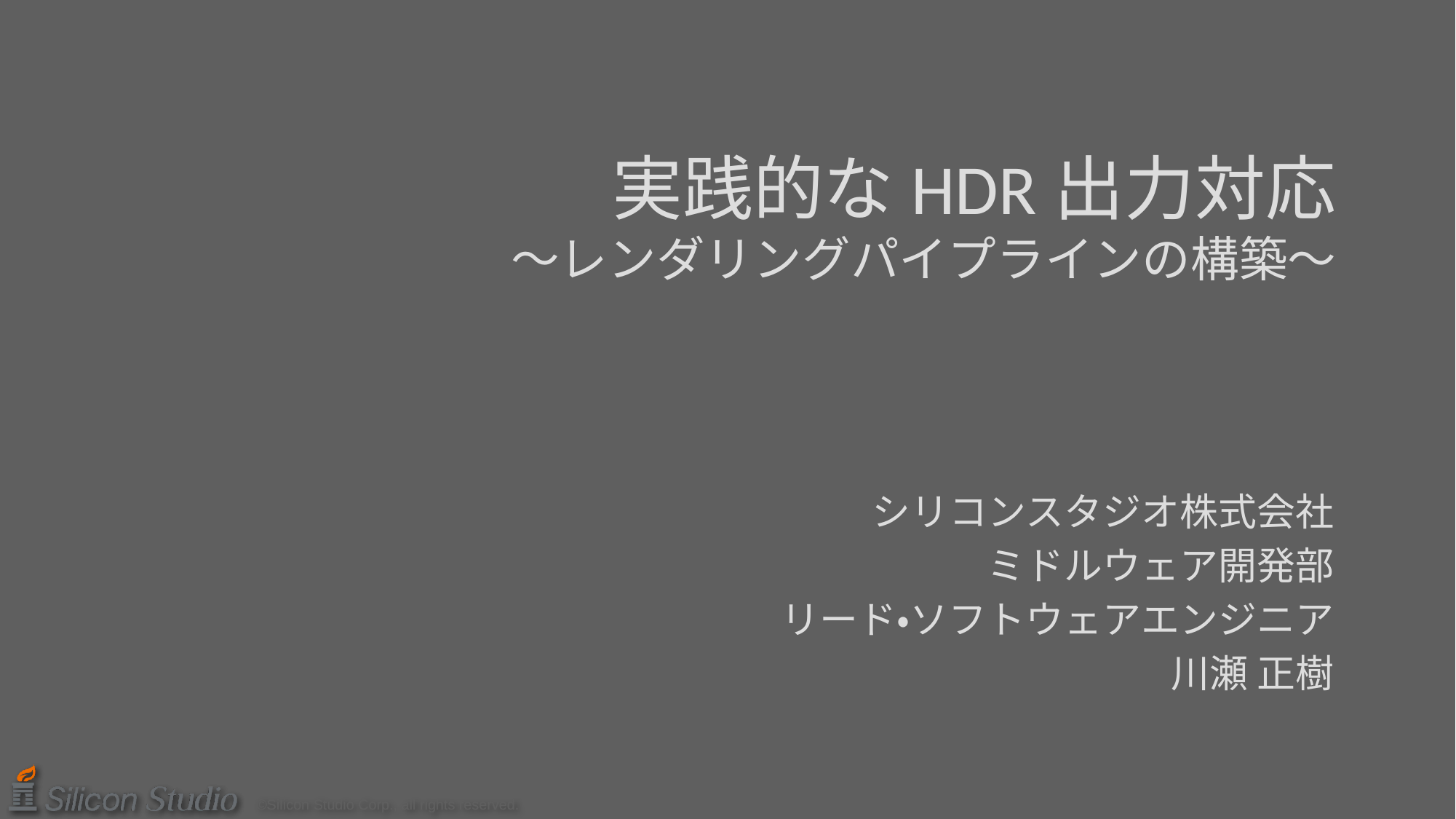

# 実践的なHDR出力対応 ～レンダリングパイプラインの構築～
シリコンスタジオ株式会社
ミドルウェア開発部
リード・ソフトウェアエンジニア
川瀬 正樹